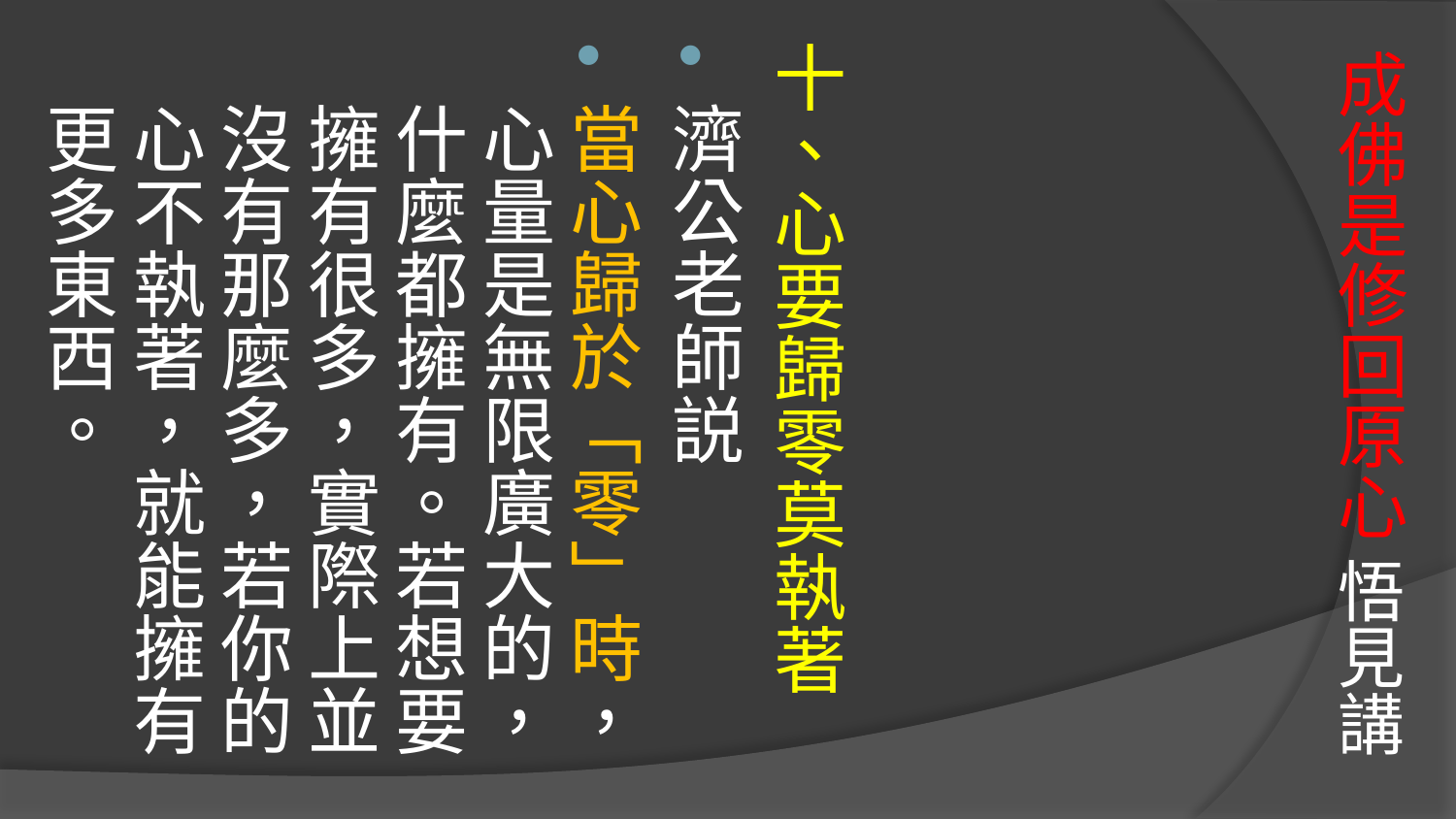

# 成佛是修回原心 悟見講
十、心要歸零莫執著
濟公老師説
當心歸於「零」時，心量是無限廣大的，什麼都擁有。若想要擁有很多，實際上並沒有那麼多，若你的心不執著，就能擁有更多東西。